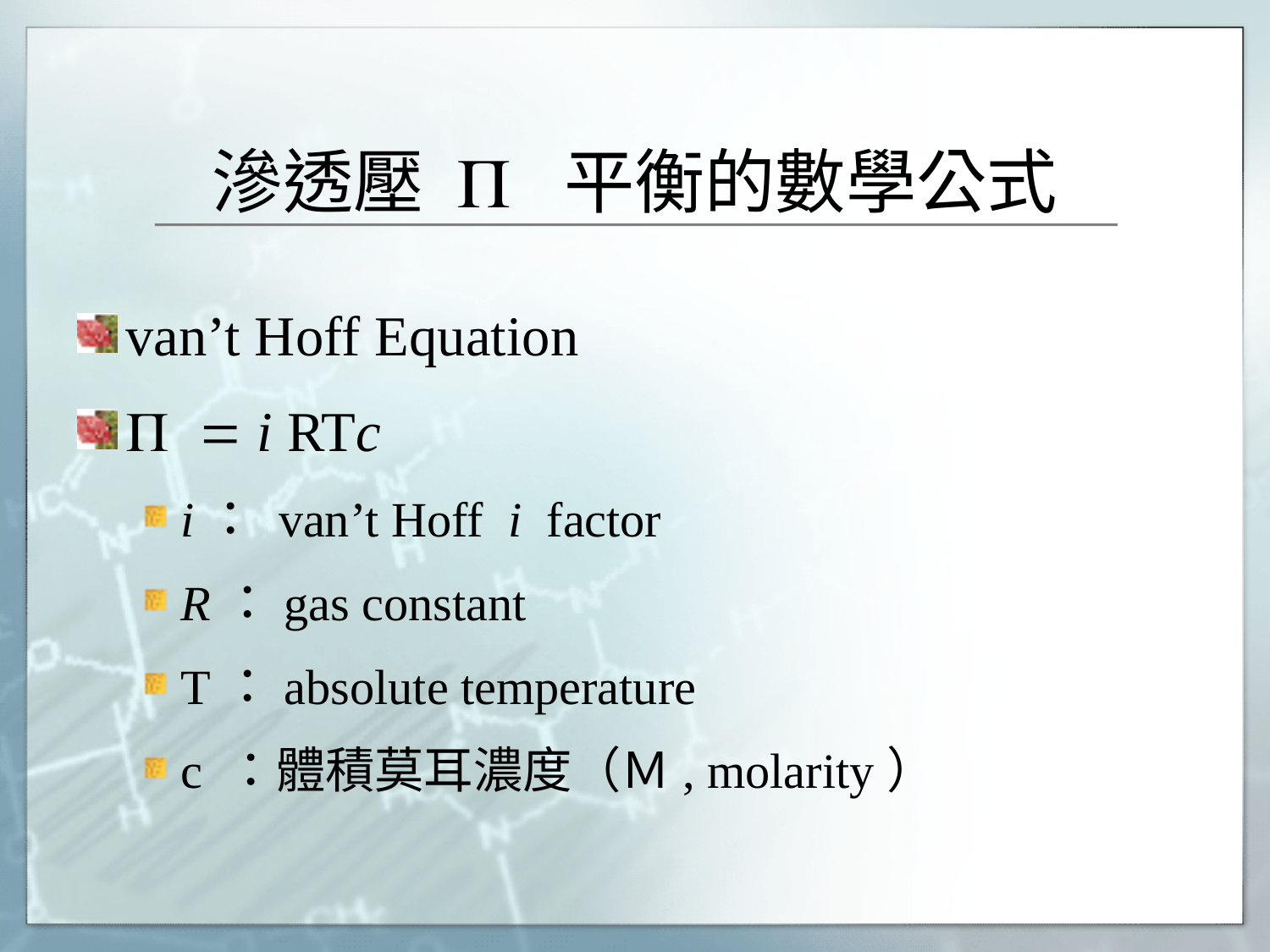

# 滲透壓 Π 平衡的數學公式
van’t Hoff Equation
Π = i RTc
i： van’t Hoff  i  factor
R：gas constant
T：absolute temperature
c ：體積莫耳濃度（Ｍ, molarity）